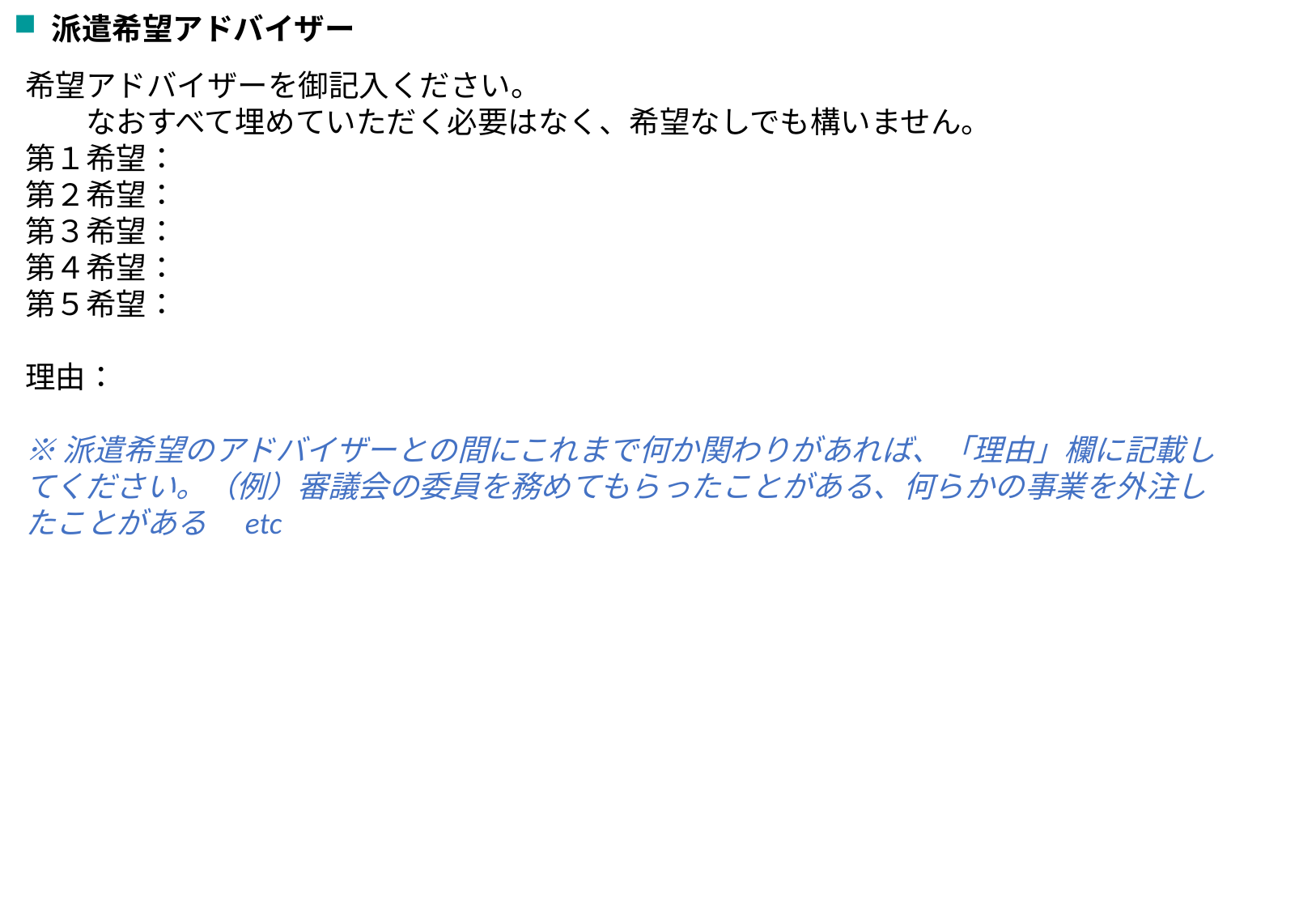

派遣希望アドバイザー
希望アドバイザーを御記入ください。
　　なおすべて埋めていただく必要はなく、希望なしでも構いません。
第１希望：
第２希望：
第３希望：
第４希望：
第５希望：

理由：

※派遣希望のアドバイザーとの間にこれまで何か関わりがあれば、「理由」欄に記載してください。（例）審議会の委員を務めてもらったことがある、何らかの事業を外注したことがある　etc